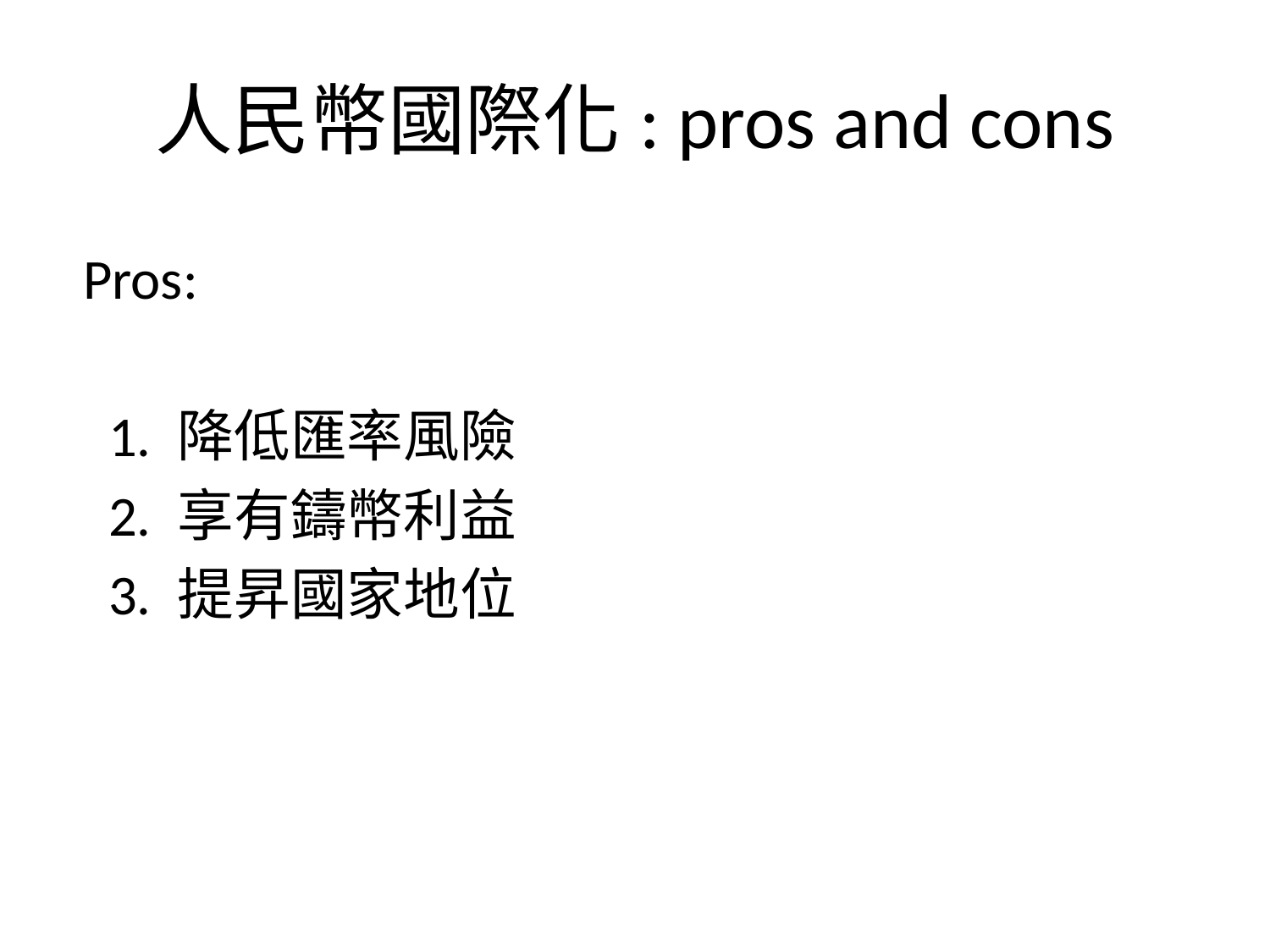

# 人民幣國際化: pros and cons
  Pros:

    1. 降低匯率風險
    2. 享有鑄幣利益
    3. 提昇國家地位